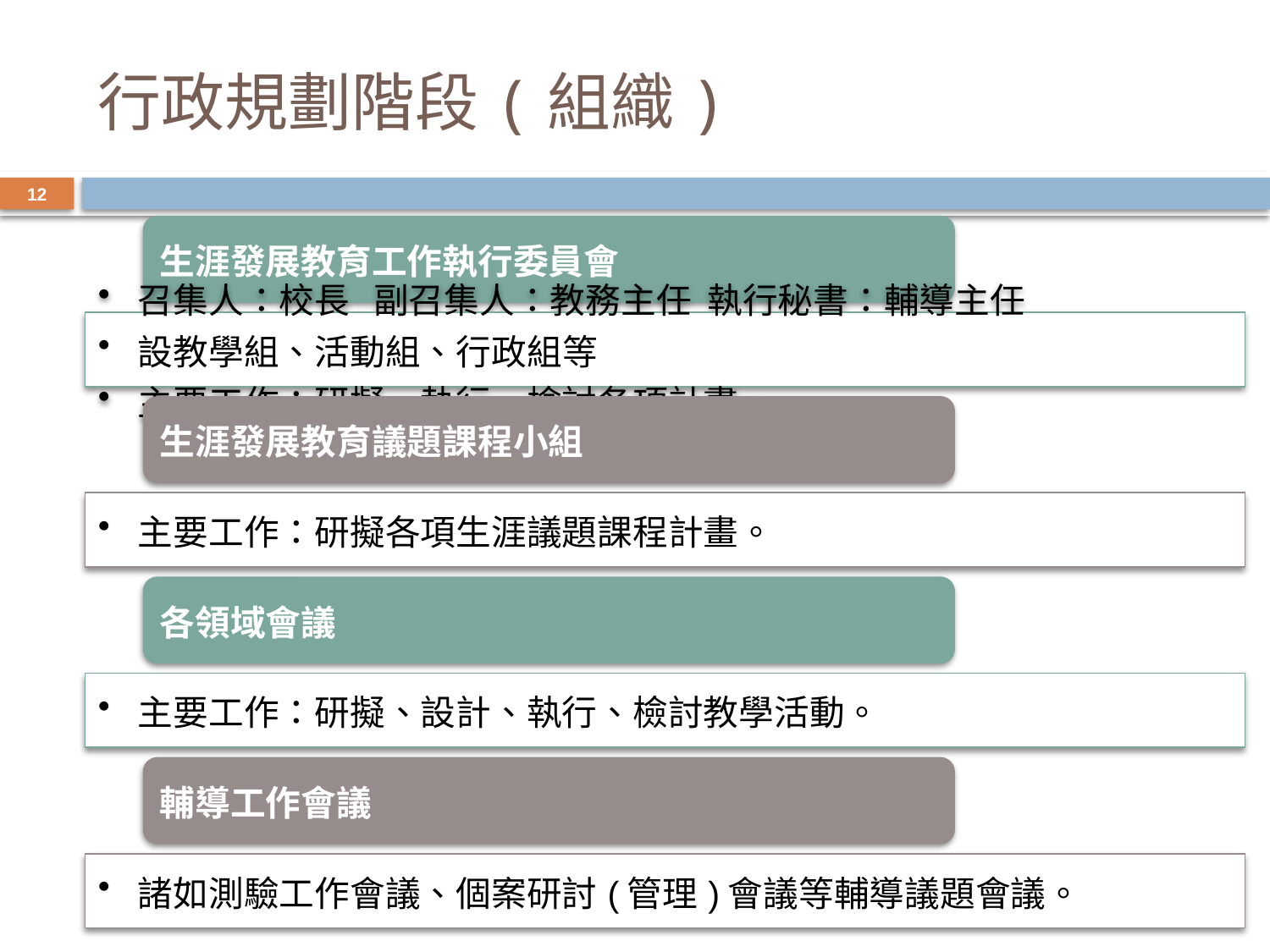

# 行政規劃階段(組織)
12
生涯發展教育工作執行委員會
生涯發展教育議題課程小組
主要工作：研擬各項生涯議題課程計畫。
各領域會議
主要工作：研擬、設計、執行、檢討教學活動。
主要工作：研擬、執行、檢討各項計畫。
設教學組、活動組、行政組等
召集人：校長   副召集人：教務主任  執行秘書：輔導主任
輔導工作會議
諸如測驗工作會議、個案研討(管理)會議等輔導議題會議。